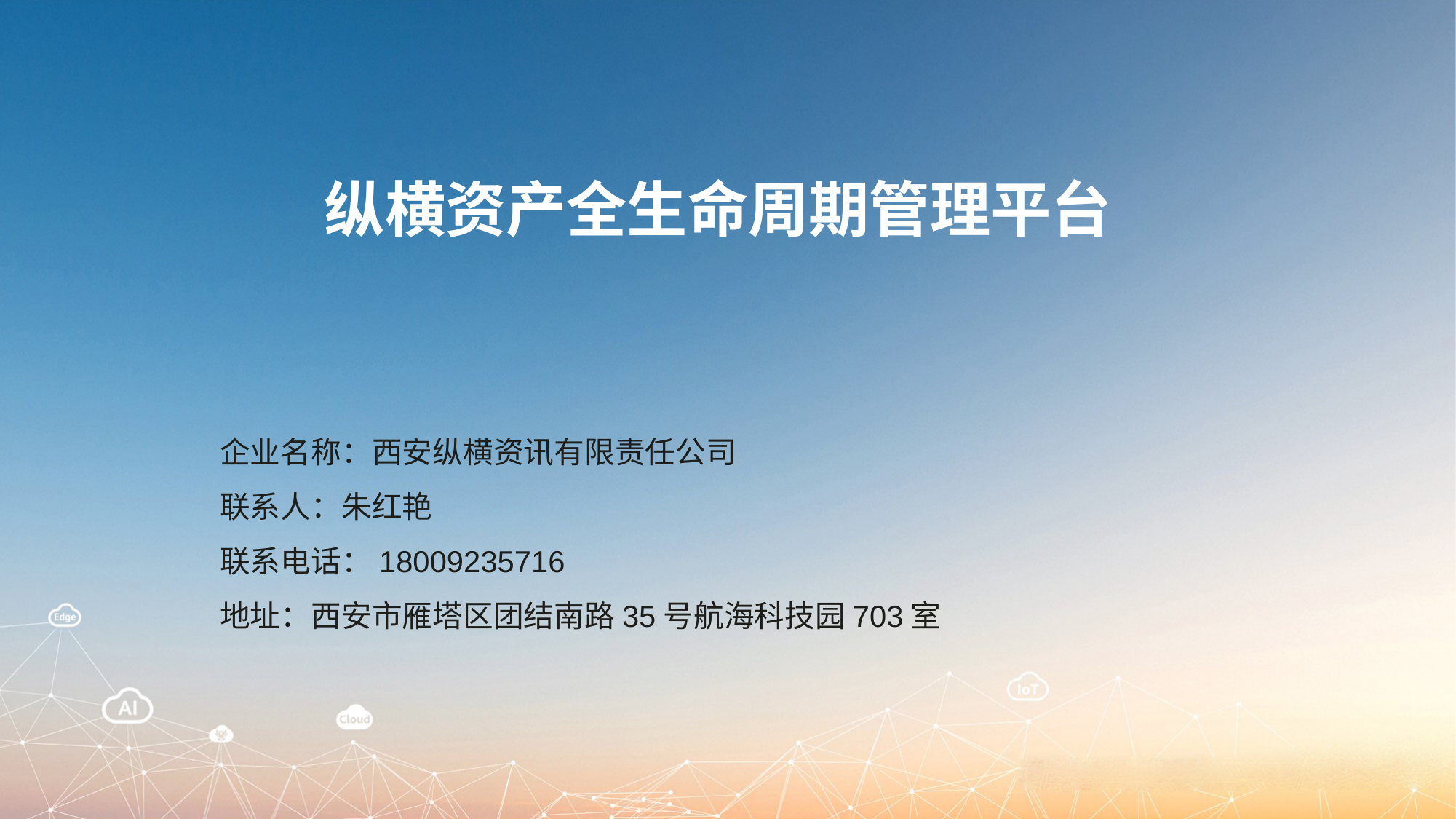

# 纵横资产全生命周期管理平台
企业名称：西安纵横资讯有限责任公司
联系人：朱红艳
联系电话：18009235716
地址：西安市雁塔区团结南路35号航海科技园703室